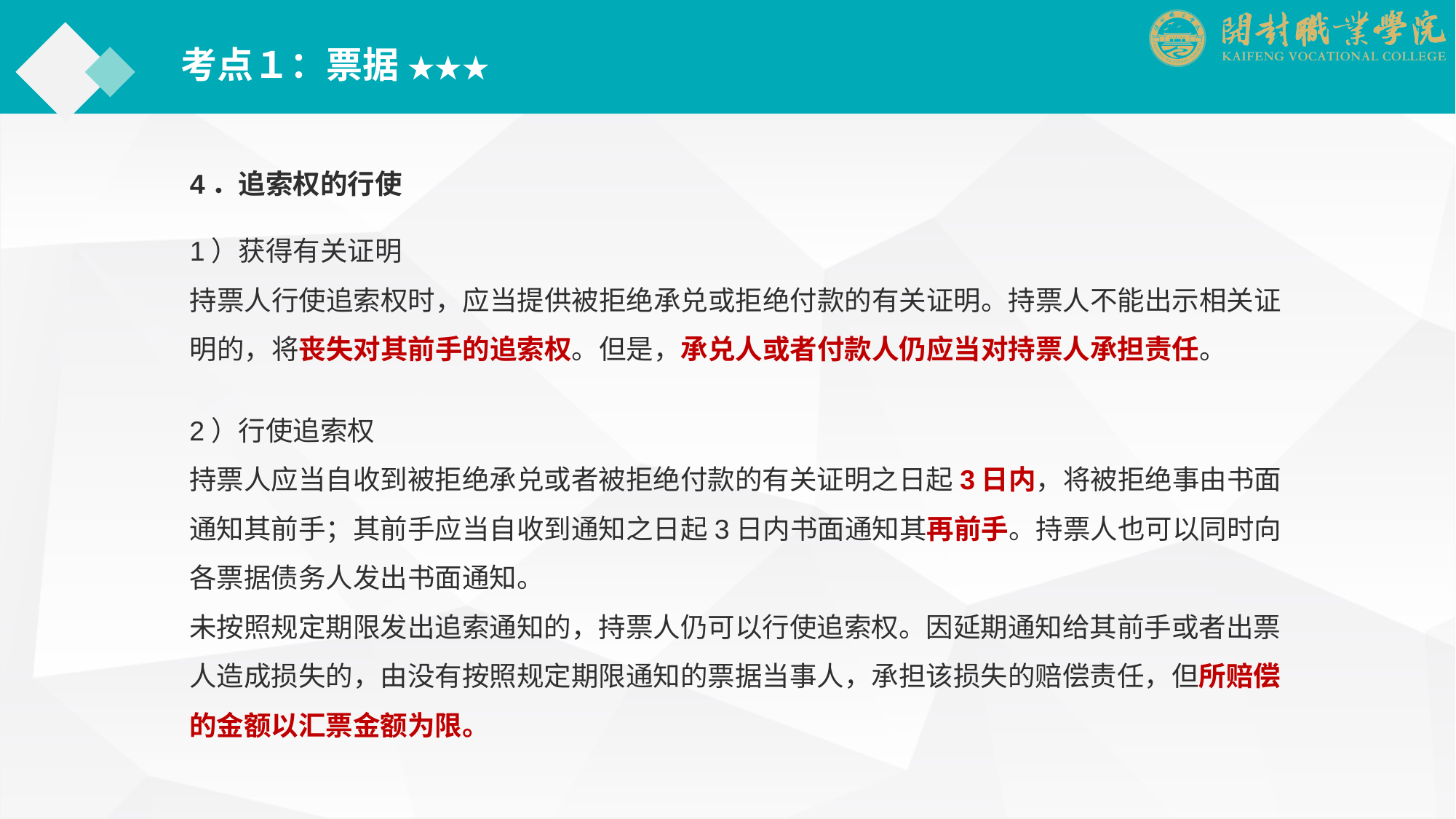

考点１：票据 ★★★
4．追索权的行使
1）获得有关证明
持票人行使追索权时，应当提供被拒绝承兑或拒绝付款的有关证明。持票人不能出示相关证明的，将丧失对其前手的追索权。但是，承兑人或者付款人仍应当对持票人承担责任。
2）行使追索权
持票人应当自收到被拒绝承兑或者被拒绝付款的有关证明之日起3日内，将被拒绝事由书面通知其前手；其前手应当自收到通知之日起3日内书面通知其再前手。持票人也可以同时向各票据债务人发出书面通知。
未按照规定期限发出追索通知的，持票人仍可以行使追索权。因延期通知给其前手或者出票人造成损失的，由没有按照规定期限通知的票据当事人，承担该损失的赔偿责任，但所赔偿的金额以汇票金额为限。